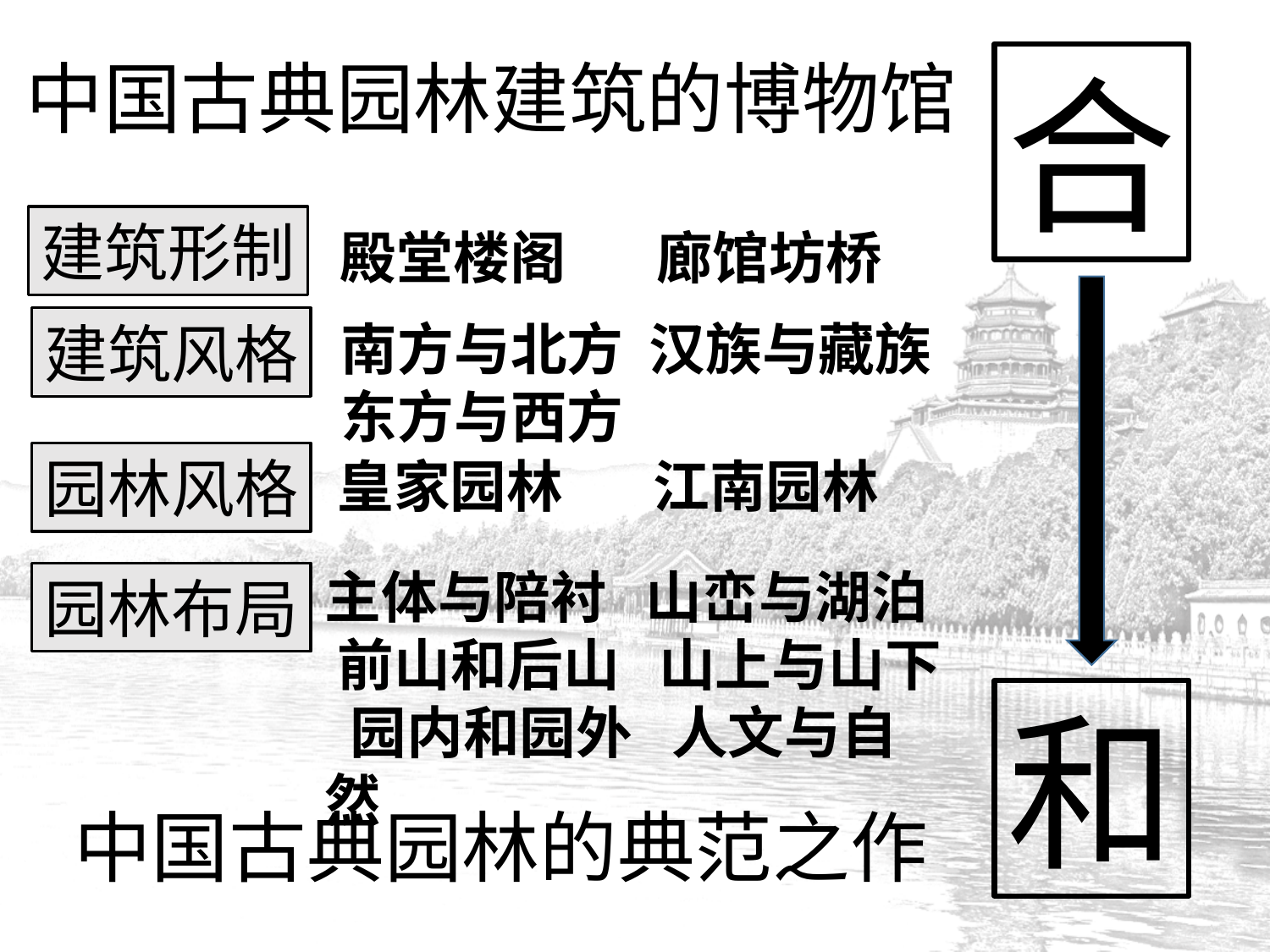

中国古典园林建筑的博物馆
合
建筑形制
殿堂楼阁       廊馆坊桥

建筑风格
南方与北方  汉族与藏族
东方与西方
园林风格
皇家园林       江南园林
主体与陪衬   山峦与湖泊   前山和后山   山上与山下   园内和园外   人文与自然
园林布局
和
中国古典园林的典范之作